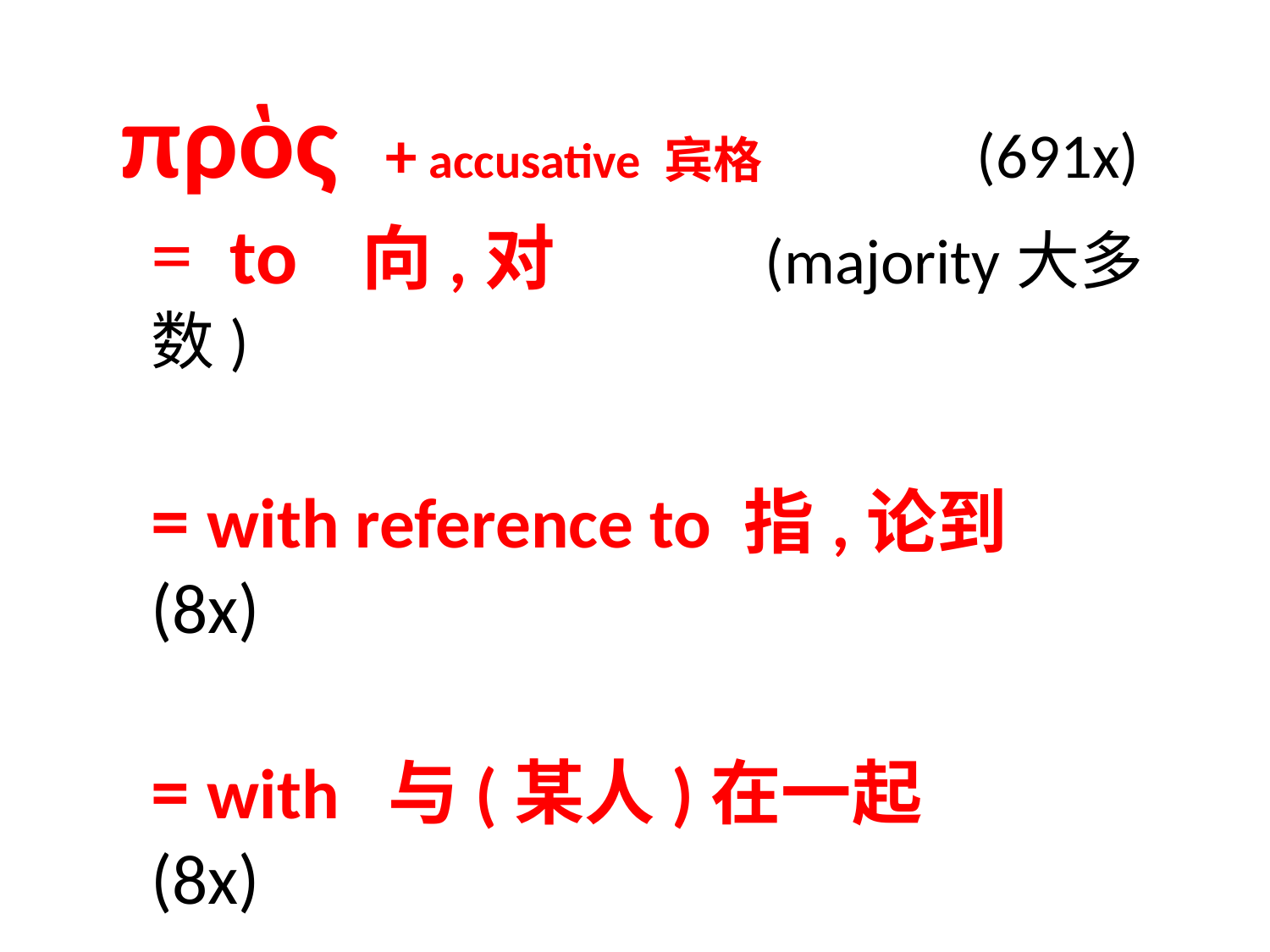

πρὸς  + accusative 宾格                  (691x)
=  to   向,对            (majority大多数)

= with reference to 指,论到     (8x)

= with  与(某人)在一起           (8x)